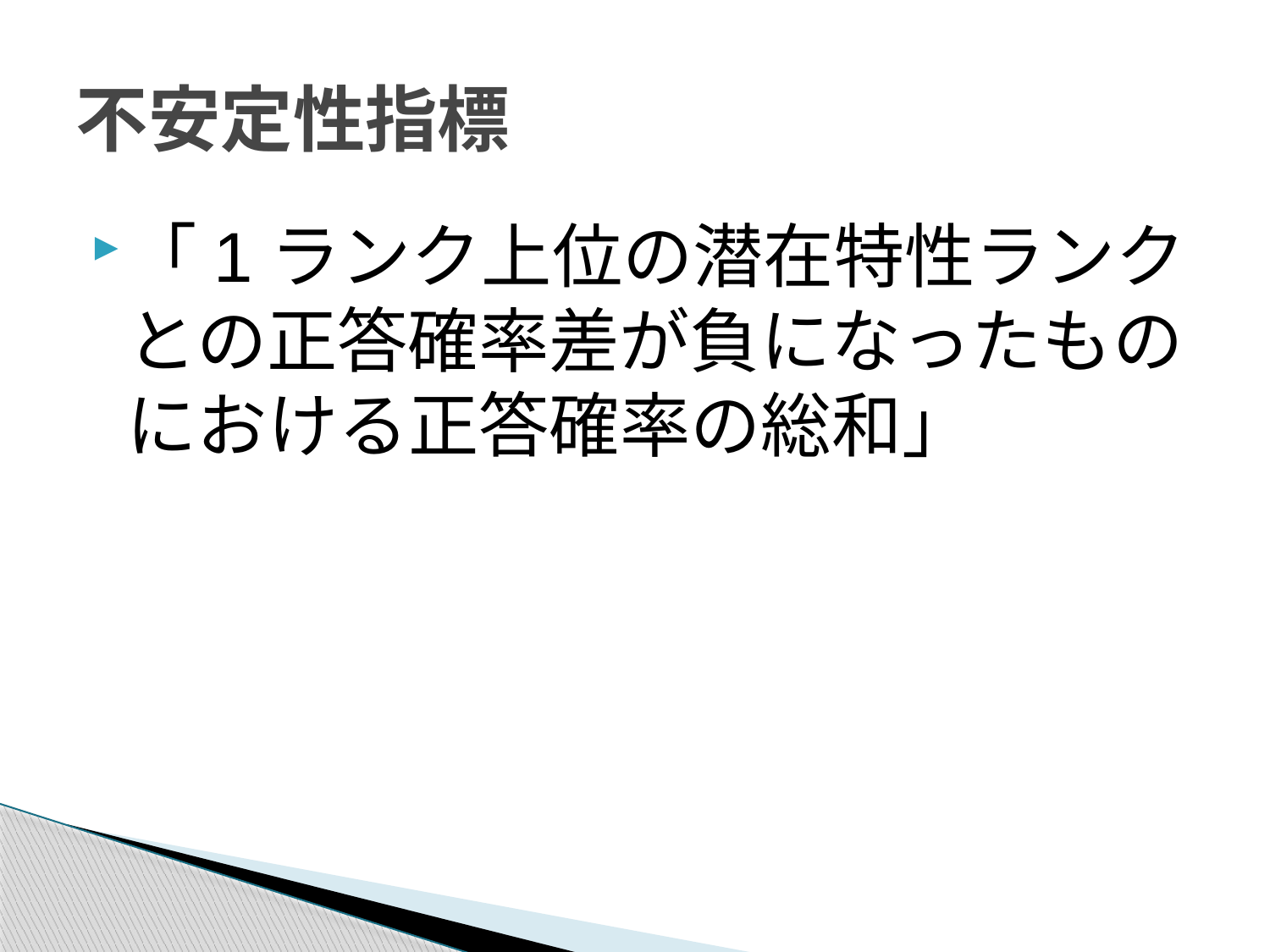

# 不安定性指標
「1ランク上位の潜在特性ランクとの正答確率差が負になったものにおける正答確率の総和」